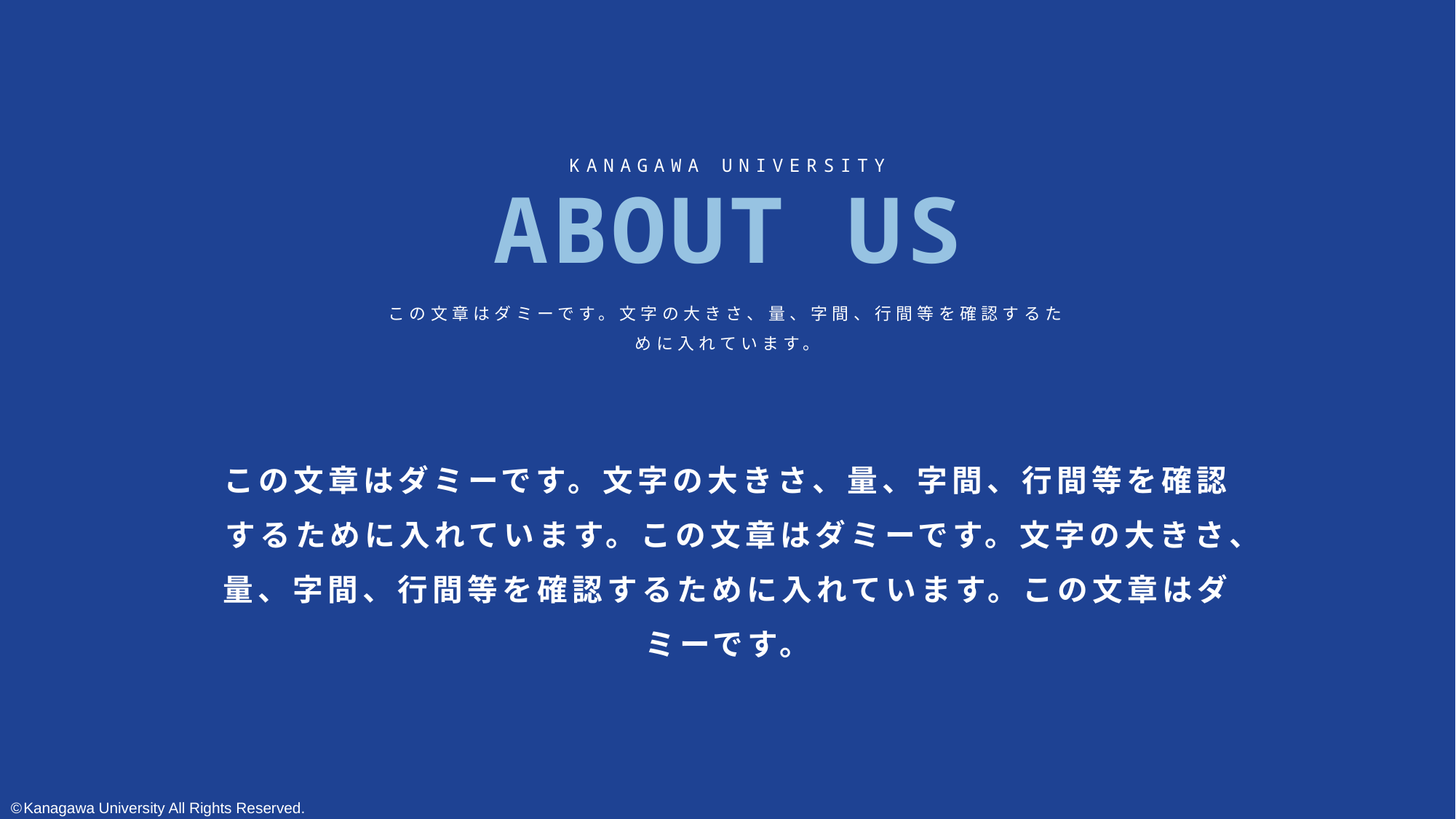

KANAGAWA UNIVERSITY
ABOUT US
この文章はダミーです。文字の大きさ、量、字間、行間等を確認するために入れています。
この文章はダミーです。文字の大きさ、量、字間、行間等を確認するために入れています。この文章はダミーです。文字の大きさ、量、字間、行間等を確認するために入れています。この文章はダミーです。
© Kanagawa University All Rights Reserved.